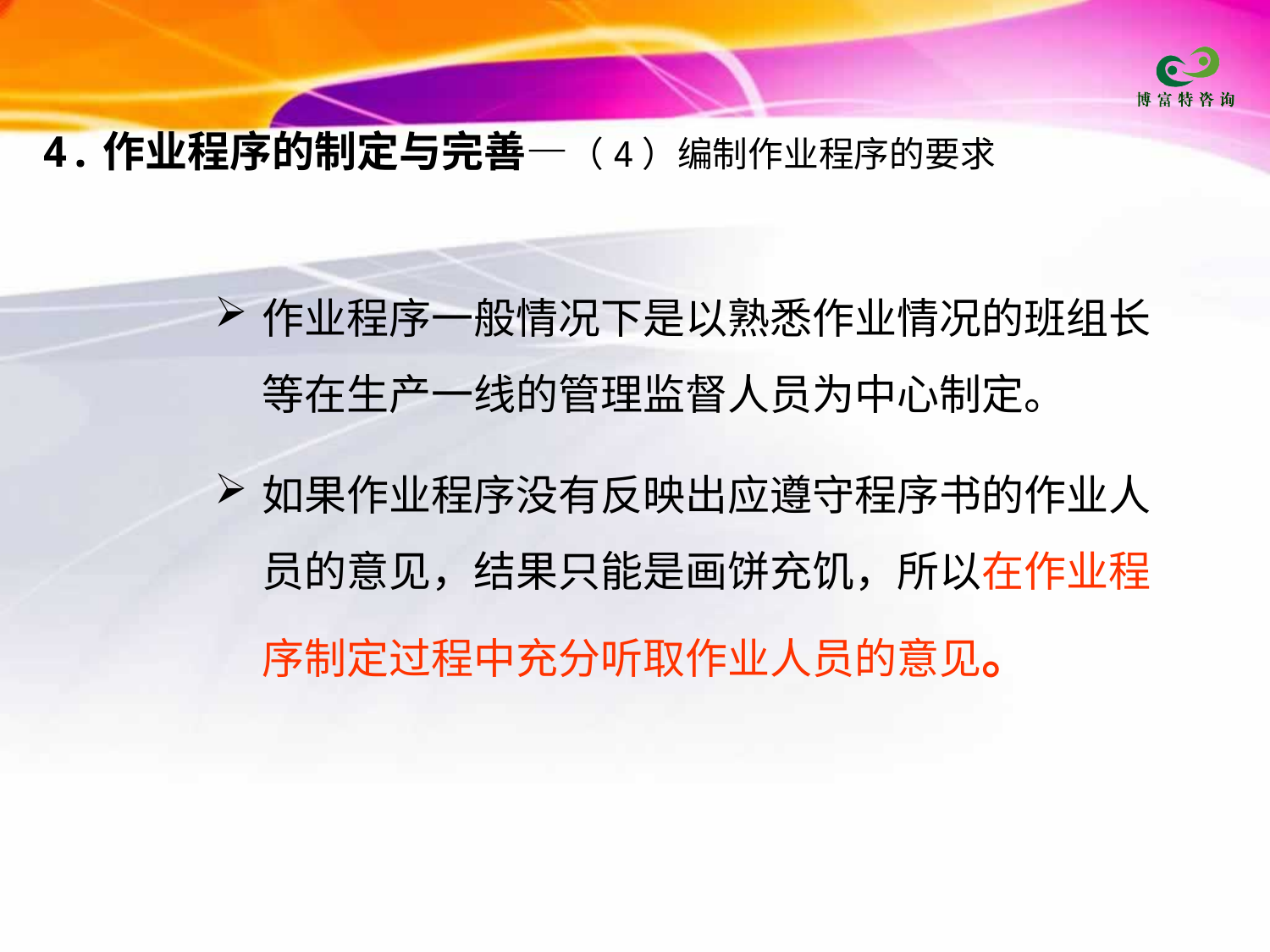

4.作业程序的制定与完善—（4）编制作业程序的要求
作业程序一般情况下是以熟悉作业情况的班组长等在生产一线的管理监督人员为中心制定。
如果作业程序没有反映出应遵守程序书的作业人员的意见，结果只能是画饼充饥，所以在作业程序制定过程中充分听取作业人员的意见。